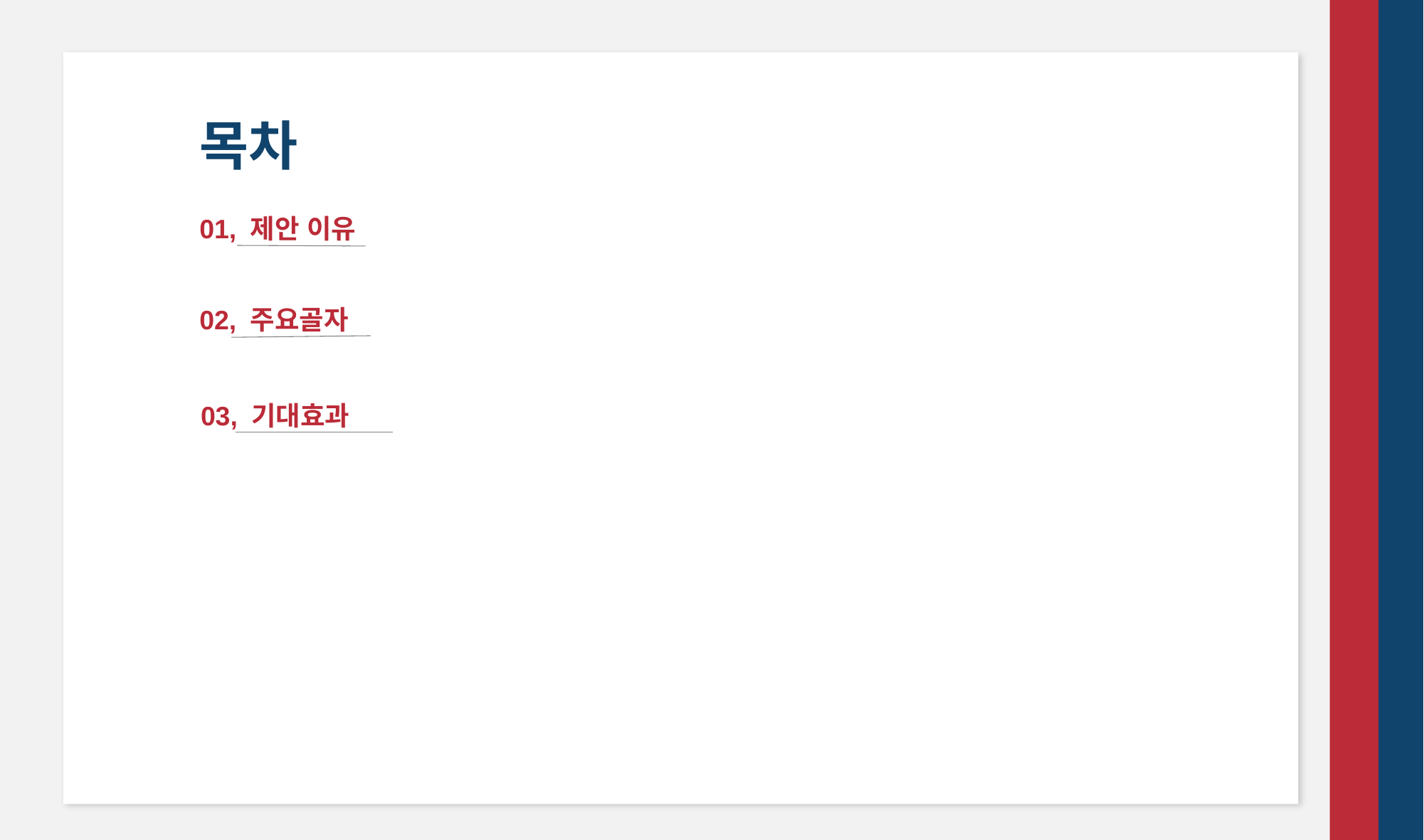

목차
01, 제안 이유
02, 주요골자
03, 기대효과